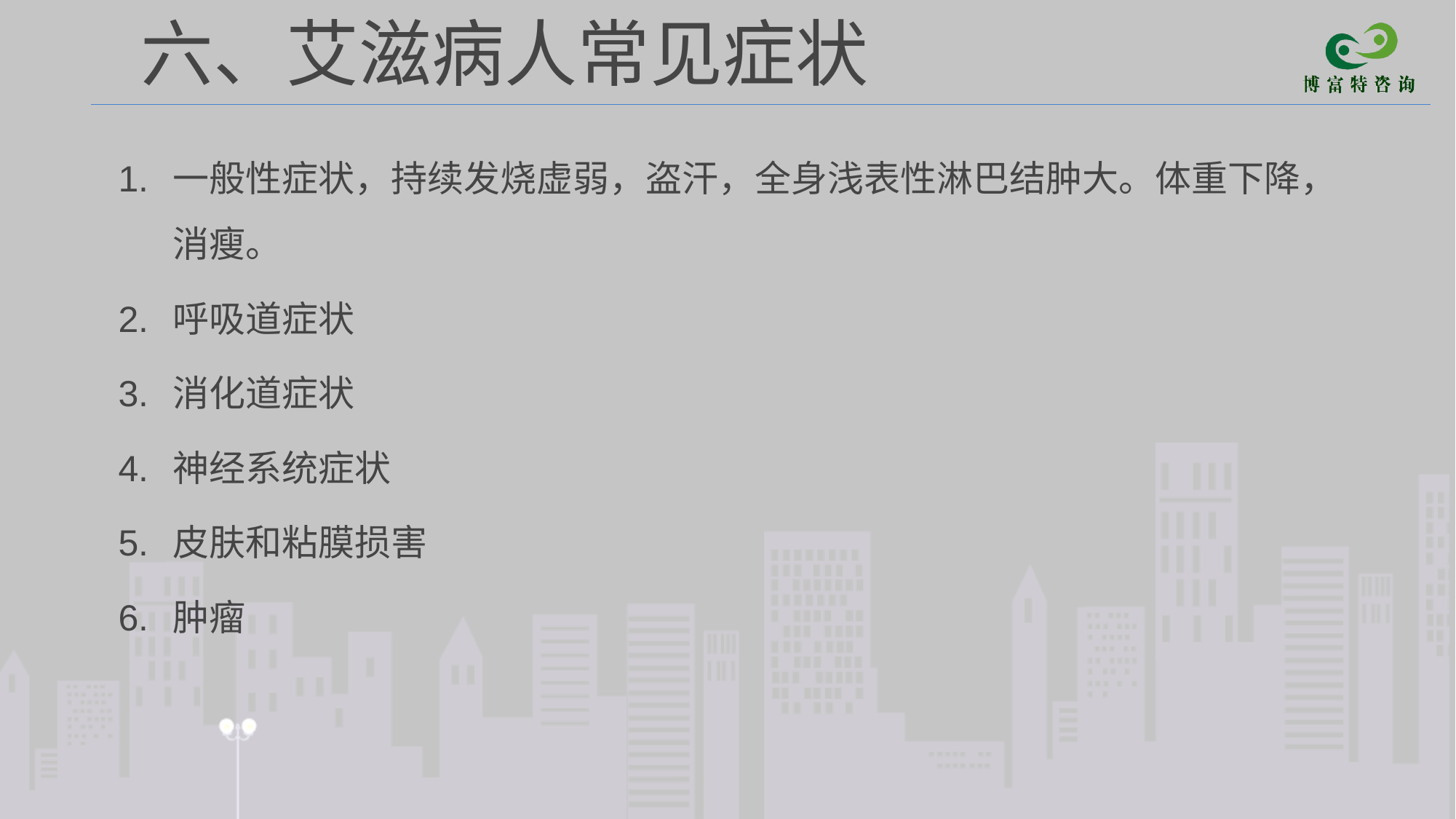

# 六、艾滋病人常见症状
一般性症状，持续发烧虚弱，盗汗，全身浅表性淋巴结肿大。体重下降，消瘦。
呼吸道症状
消化道症状
神经系统症状
皮肤和粘膜损害
肿瘤